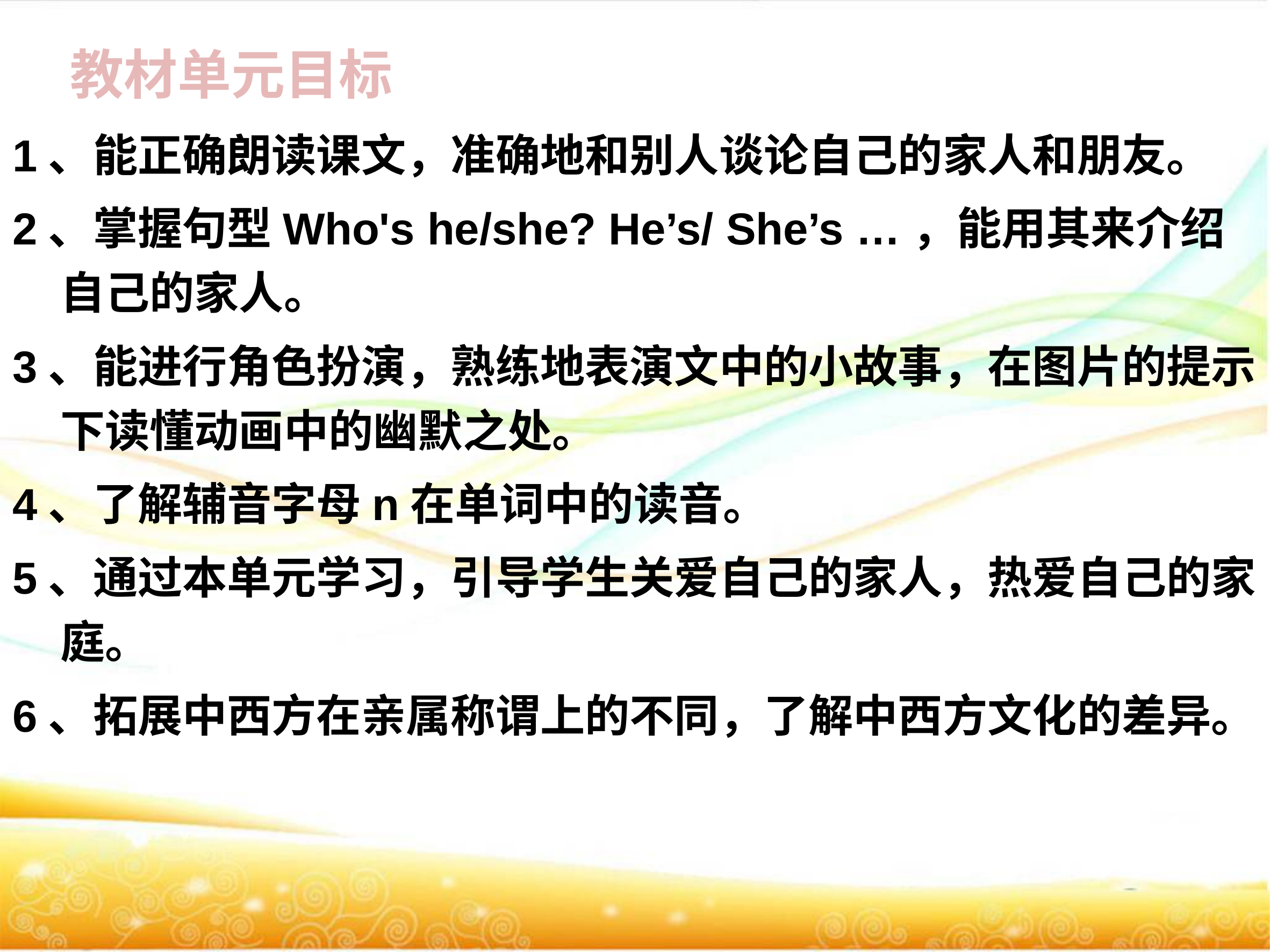

教材单元目标
1、能正确朗读课文，准确地和别人谈论自己的家人和朋友。
2、掌握句型Who's he/she? He’s/ She’s …，能用其来介绍自己的家人。
3、能进行角色扮演，熟练地表演文中的小故事，在图片的提示下读懂动画中的幽默之处。
4、了解辅音字母n在单词中的读音。
5、通过本单元学习，引导学生关爱自己的家人，热爱自己的家庭。
6、拓展中西方在亲属称谓上的不同，了解中西方文化的差异。